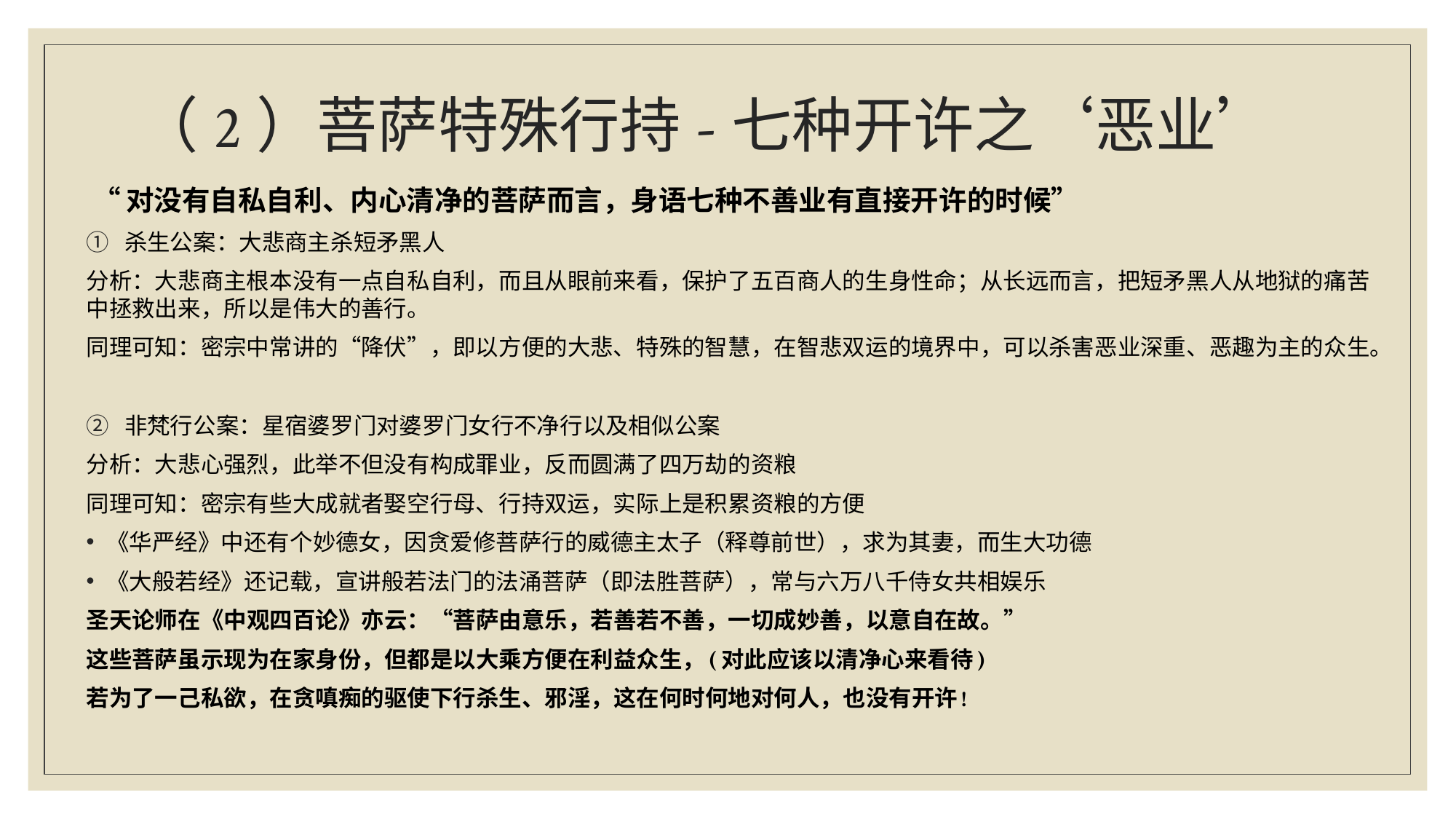

# （2）菩萨特殊行持-七种开许之‘恶业’
 “对没有自私自利、内心清净的菩萨而言，身语七种不善业有直接开许的时候”
杀生公案：大悲商主杀短矛黑人
分析：大悲商主根本没有一点自私自利，而且从眼前来看，保护了五百商人的生身性命；从长远而言，把短矛黑人从地狱的痛苦中拯救出来，所以是伟大的善行。
同理可知：密宗中常讲的“降伏”，即以方便的大悲、特殊的智慧，在智悲双运的境界中，可以杀害恶业深重、恶趣为主的众生。

非梵行公案：星宿婆罗门对婆罗门女行不净行以及相似公案
分析：大悲心强烈，此举不但没有构成罪业，反而圆满了四万劫的资粮
同理可知：密宗有些大成就者娶空行母、行持双运，实际上是积累资粮的方便
《华严经》中还有个妙德女，因贪爱修菩萨行的威德主太子（释尊前世），求为其妻，而生大功德
《大般若经》还记载，宣讲般若法门的法涌菩萨（即法胜菩萨），常与六万八千侍女共相娱乐
圣天论师在《中观四百论》亦云：“菩萨由意乐，若善若不善，一切成妙善，以意自在故。”
这些菩萨虽示现为在家身份，但都是以大乘方便在利益众生，(对此应该以清净心来看待)
若为了一己私欲，在贪嗔痴的驱使下行杀生、邪淫，这在何时何地对何人，也没有开许!